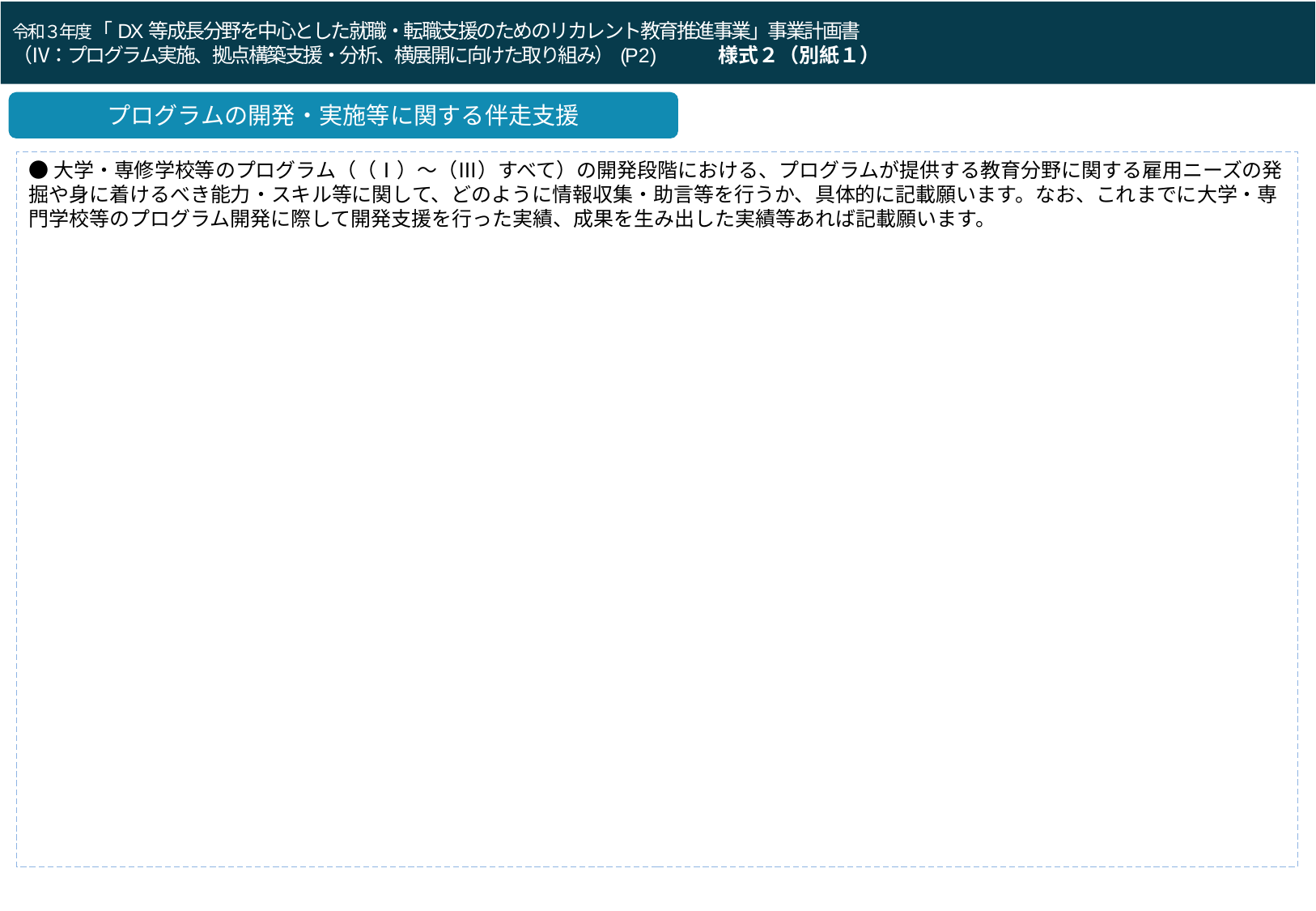

令和３年度「DX等成長分野を中心とした就職・転職支援のためのリカレント教育推進事業」事業計画書
（Ⅳ：プログラム実施、拠点構築支援・分析、横展開に向けた取り組み）(P2)　　　様式２（別紙１）
令和３年度「DX等成長分野を中心とした就職・転職支援のためのリカレント教育推進事業」企画提案書（Ⅰ：DXリテラシー）(P2)
プログラムの開発・実施等に関する伴走支援
●大学・専修学校等のプログラム（（Ⅰ）～（Ⅲ）すべて）の開発段階における、プログラムが提供する教育分野に関する雇用ニーズの発掘や身に着けるべき能力・スキル等に関して、どのように情報収集・助言等を行うか、具体的に記載願います。なお、これまでに大学・専門学校等のプログラム開発に際して開発支援を行った実績、成果を生み出した実績等あれば記載願います。